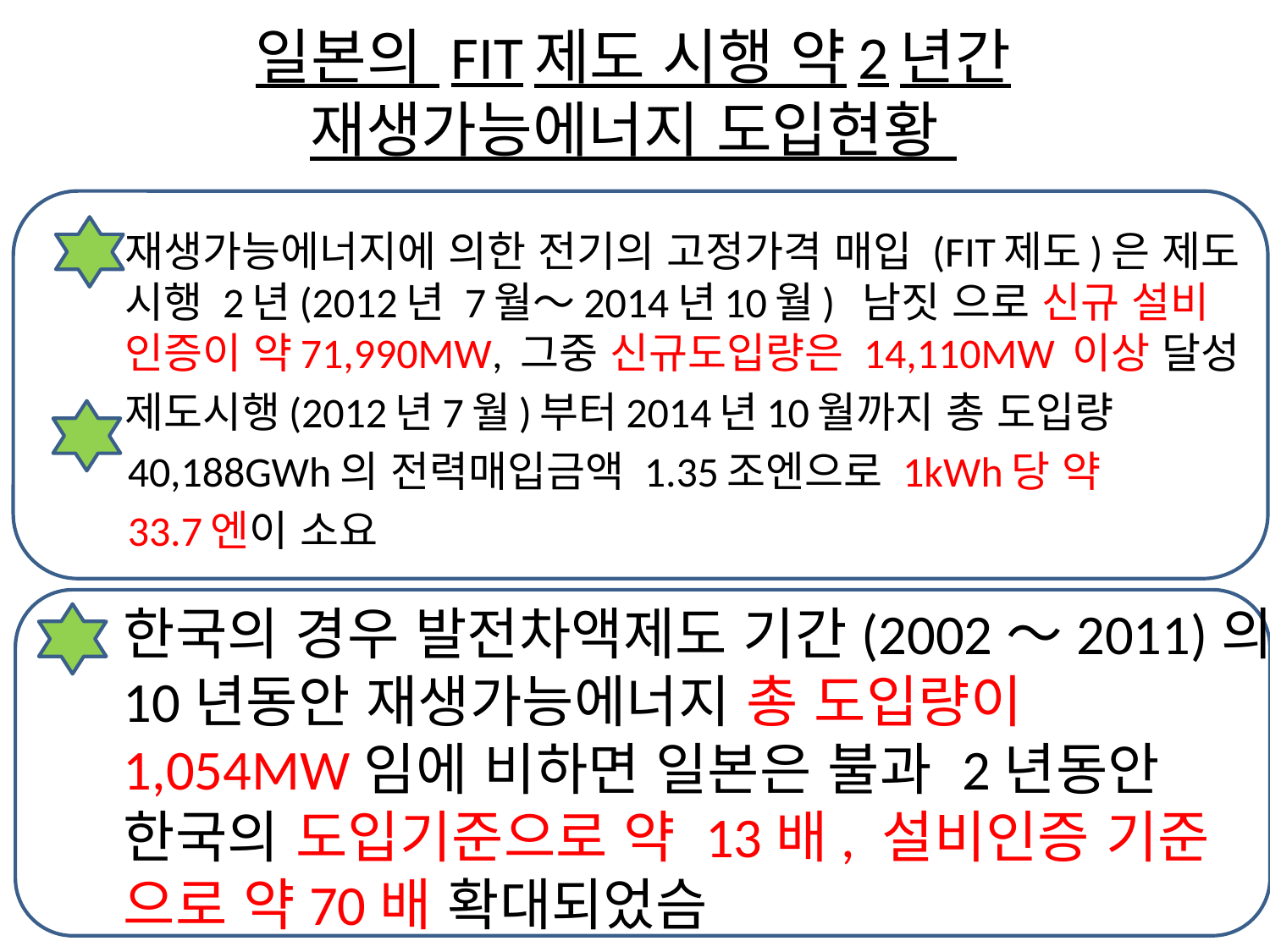

# 일본의 FIT제도 시행 약2년간 재생가능에너지 도입현황

재생가능에너지에 의한 전기의 고정가격 매입 (FIT제도)은 제도 시행 2년(2012년 7월～2014년10월)  남짓 으로 신규 설비 인증이 약71,990MW, 그중 신규도입량은 14,110MW 이상 달성
제도시행(2012년7월)부터2014년10월까지 총 도입량
     40,188GWh의 전력매입금액 1.35조엔으로 1kWh당 약
     33.7엔이 소요

한국의 경우 발전차액제도 기간(2002～2011)의
10년동안 재생가능에너지 총 도입량이
1,054MW임에 비하면 일본은 불과 2년동안
한국의 도입기준으로 약 13배, 설비인증 기준
으로 약70배 확대되었슴